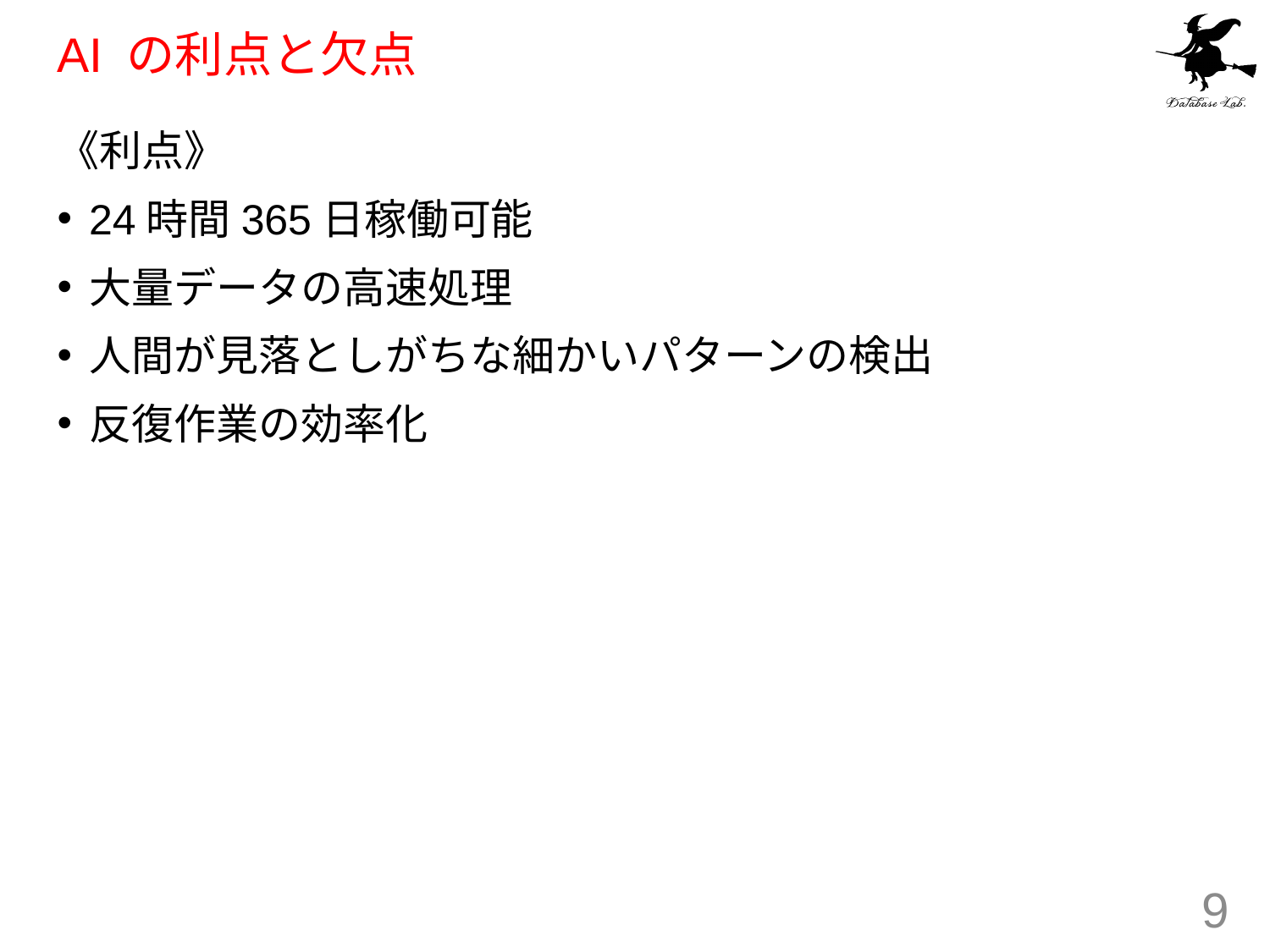

# AI の利点と欠点
《利点》
24時間365日稼働可能
大量データの高速処理
人間が見落としがちな細かいパターンの検出
反復作業の効率化
9